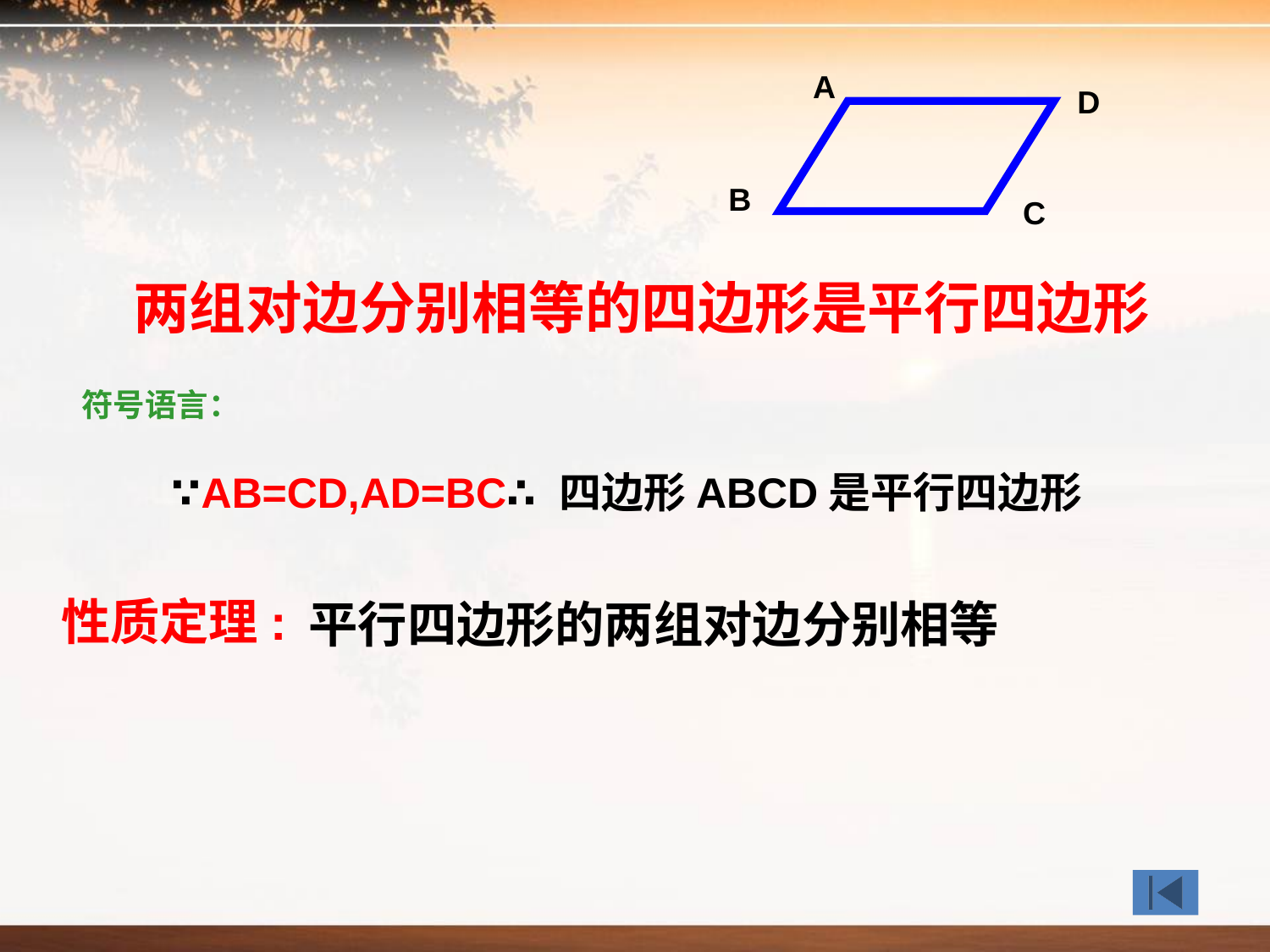

A
D

B
C
两组对边分别相等的四边形是平行四边形
符号语言：
∵AB=CD,AD=BC∴四边形ABCD是平行四边形
性质定理:
   平行四边形的两组对边分别相等